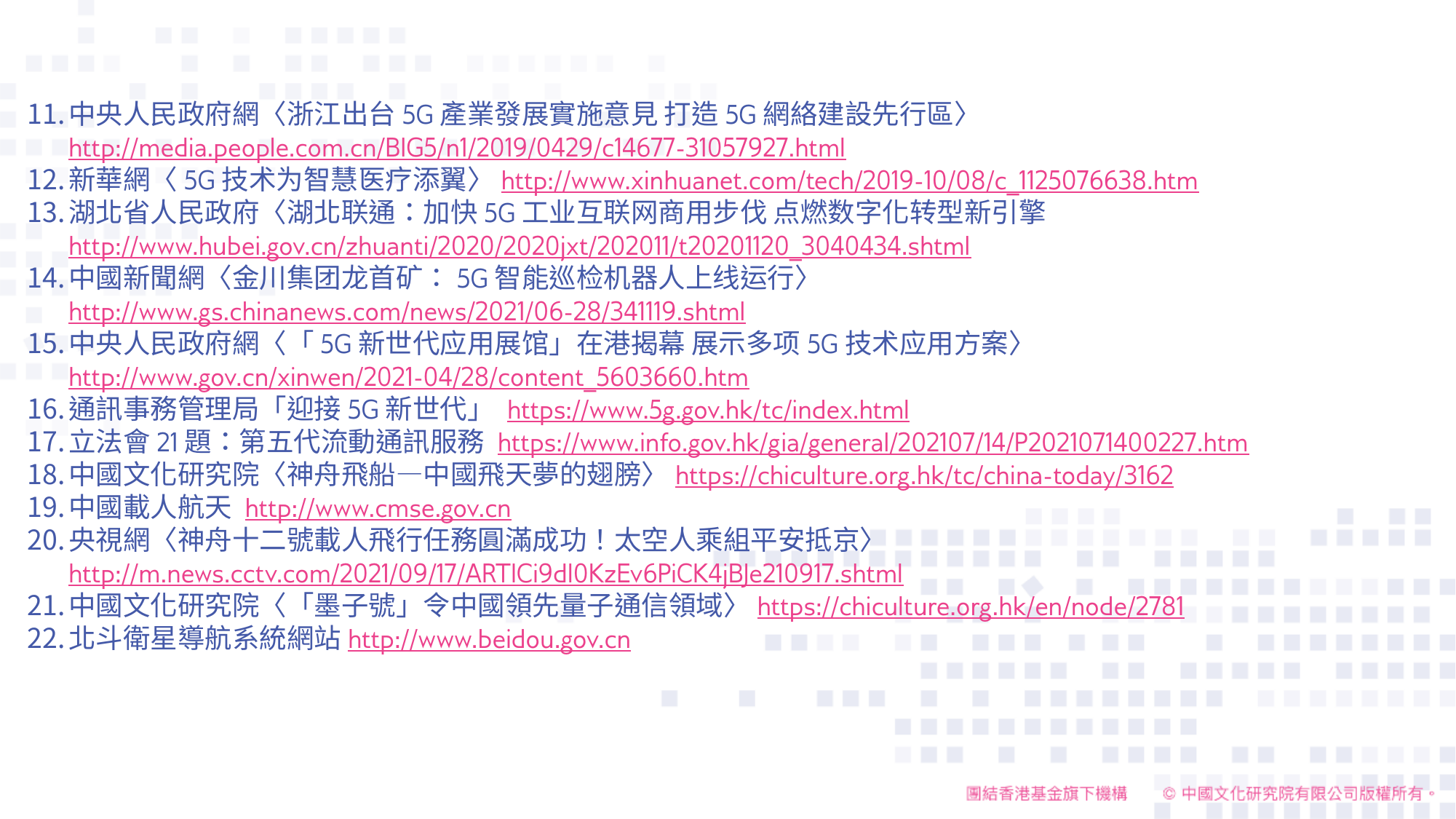

中央人民政府網〈浙江出台5G產業發展實施意見 打造5G網絡建設先行區〉http://media.people.com.cn/BIG5/n1/2019/0429/c14677-31057927.html
新華網〈5G技术为智慧医疗添翼〉http://www.xinhuanet.com/tech/2019-10/08/c_1125076638.htm
湖北省人民政府〈湖北联通：加快5G工业互联网商用步伐 点燃数字化转型新引擎http://www.hubei.gov.cn/zhuanti/2020/2020jxt/202011/t20201120_3040434.shtml
中國新聞網〈金川集团龙首矿：5G智能巡检机器人上线运行〉http://www.gs.chinanews.com/news/2021/06-28/341119.shtml
中央人民政府網〈「5G新世代应用展馆」在港揭幕 展示多项5G技术应用方案〉http://www.gov.cn/xinwen/2021-04/28/content_5603660.htm
通訊事務管理局「迎接5G新世代」 https://www.5g.gov.hk/tc/index.html
立法會21題：第五代流動通訊服務 https://www.info.gov.hk/gia/general/202107/14/P2021071400227.htm
中國文化研究院〈神舟飛船—中國飛天夢的翅膀〉https://chiculture.org.hk/tc/china-today/3162
中國載人航天 http://www.cmse.gov.cn
央視網〈神舟十二號載人飛行任務圓滿成功！太空人乘組平安抵京〉http://m.news.cctv.com/2021/09/17/ARTICi9dI0KzEv6PiCK4jBJe210917.shtml
中國文化研究院〈「墨子號」令中國領先量子通信領域〉https://chiculture.org.hk/en/node/2781
北斗衛星導航系統網站http://www.beidou.gov.cn